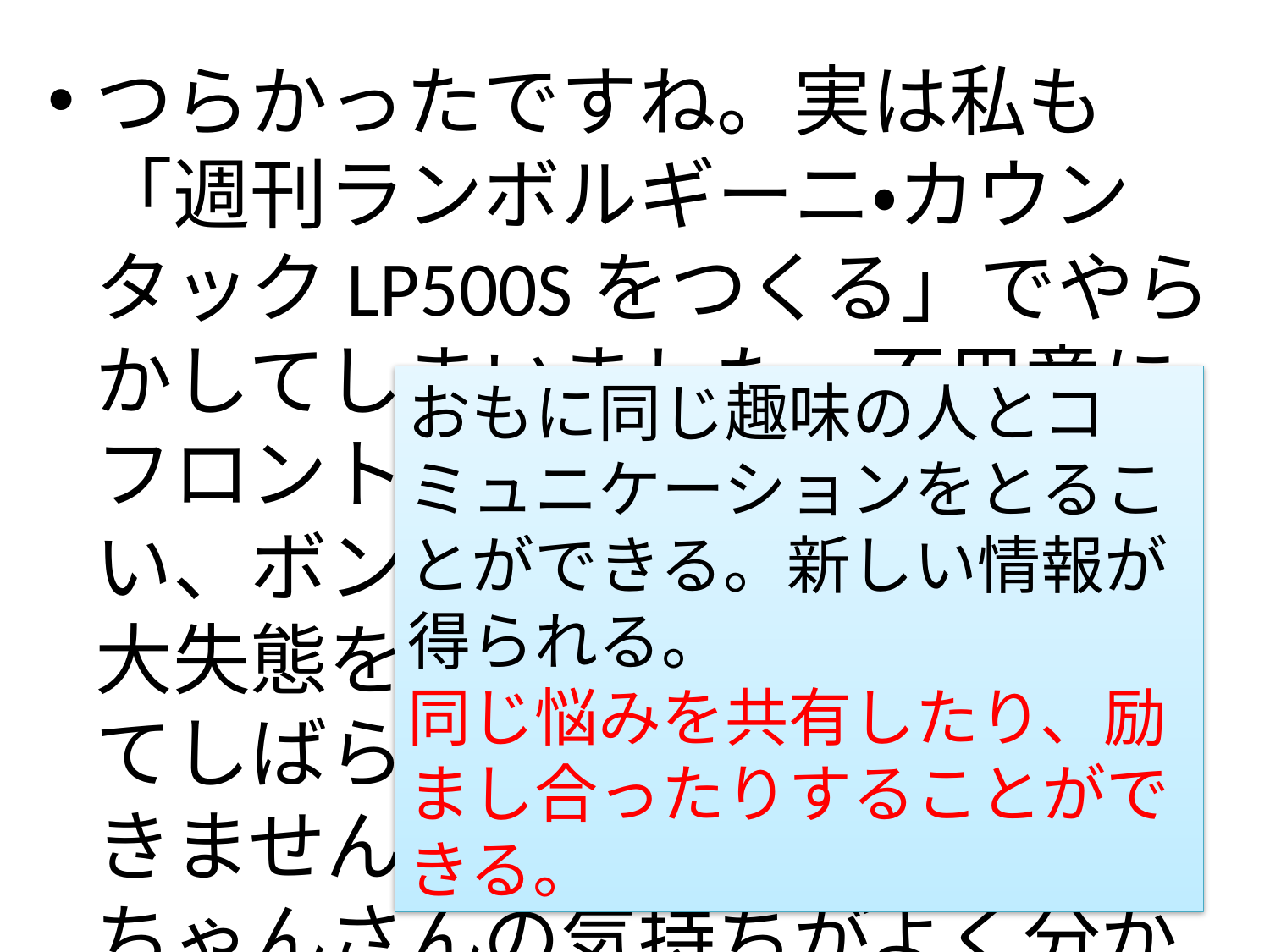

つらかったですね。実は私も「週刊ランボルギーニ・カウンタックLP500Sをつくる」でやらかしてしまいました。不用意にフロント部分を踏みつけてしまい、ボンネットがへこむという大失態をしたのです。呆然としてしばらく立ち上がることができませんでした。なので、前ちゃんさんの気持ちがよく分かります。
おもに同じ趣味の人とコミュニケーションをとることができる。新しい情報が得られる。
同じ悩みを共有したり、励まし合ったりすることができる。